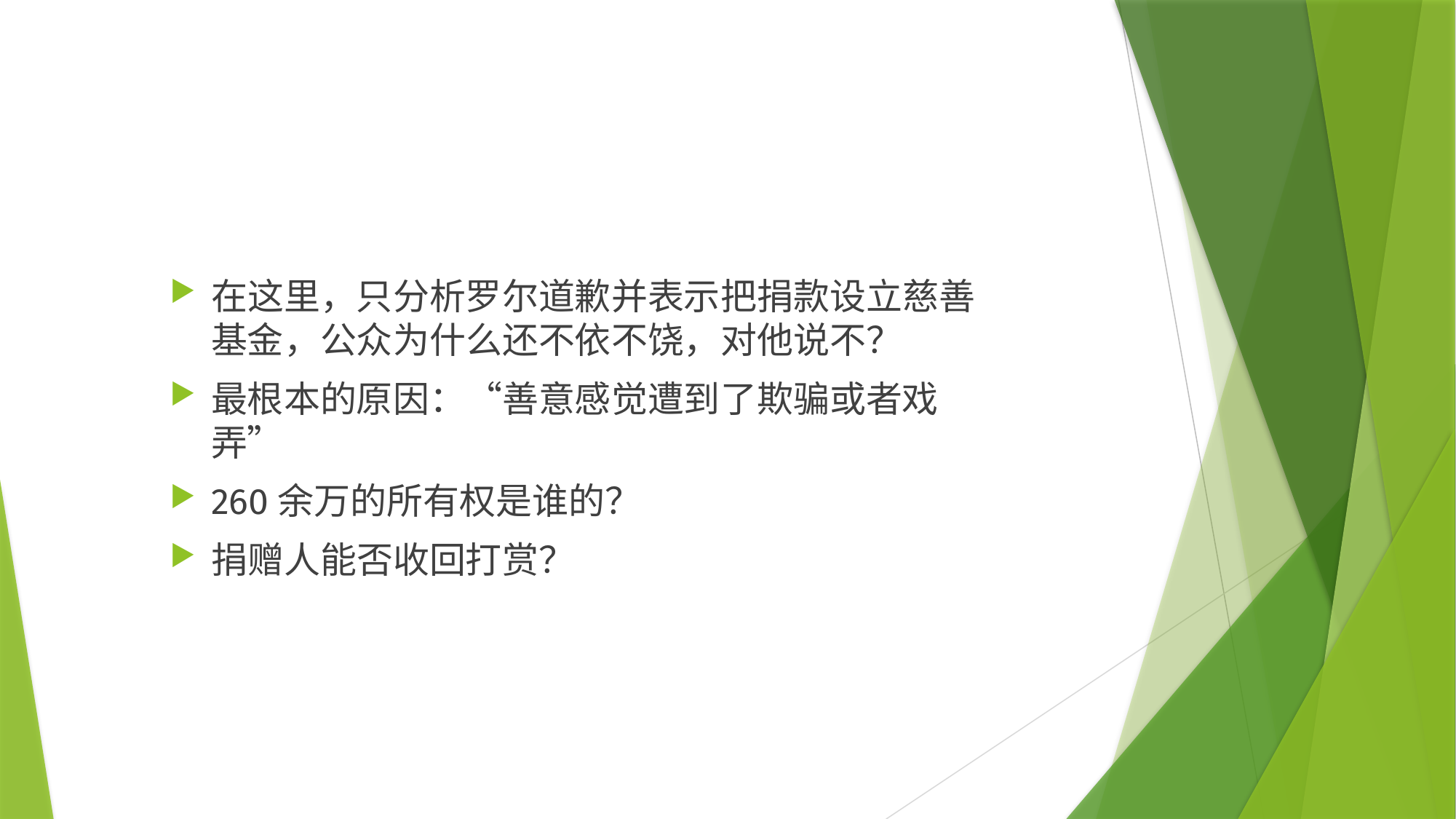

在这里，只分析罗尔道歉并表示把捐款设立慈善基金，公众为什么还不依不饶，对他说不？
最根本的原因：“善意感觉遭到了欺骗或者戏弄”
260余万的所有权是谁的？
捐赠人能否收回打赏？